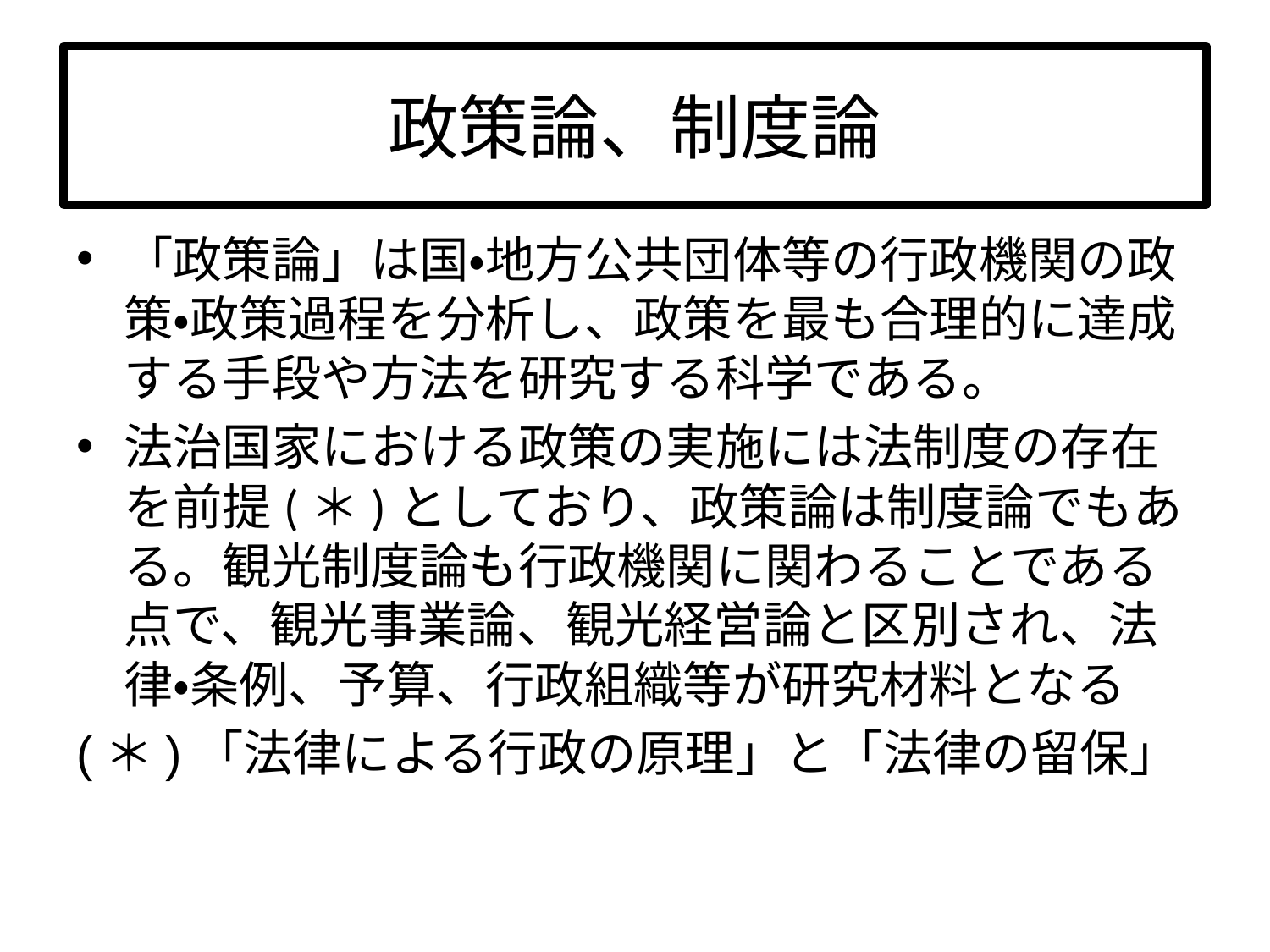

# 政策論、制度論
「政策論」は国・地方公共団体等の行政機関の政策・政策過程を分析し、政策を最も合理的に達成する手段や方法を研究する科学である。
法治国家における政策の実施には法制度の存在を前提(＊)としており、政策論は制度論でもある。観光制度論も行政機関に関わることである点で、観光事業論、観光経営論と区別され、法律・条例、予算、行政組織等が研究材料となる
(＊)「法律による行政の原理」と「法律の留保」